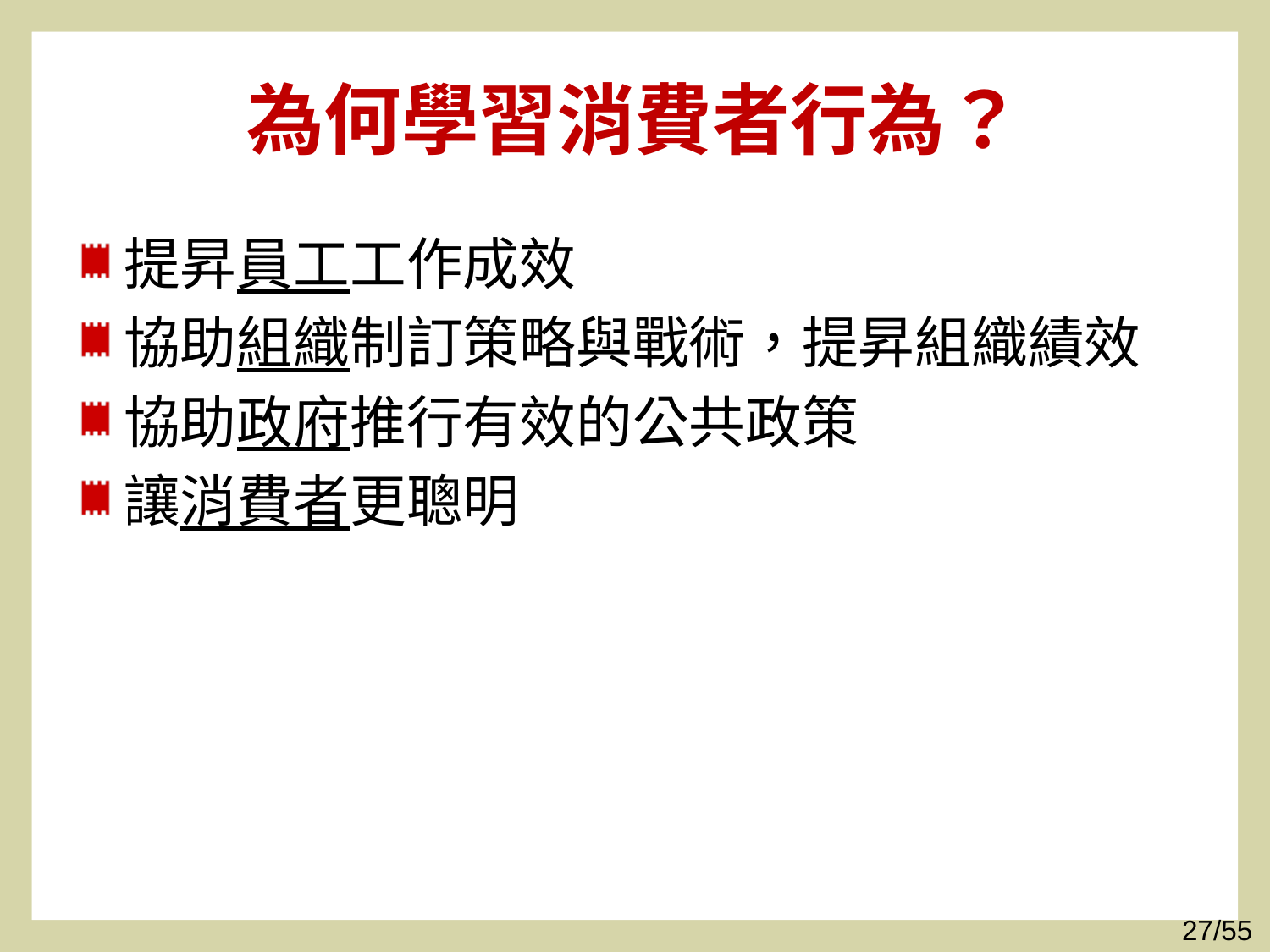

# 為何學習消費者行為？
提昇員工工作成效
協助組織制訂策略與戰術，提昇組織績效
協助政府推行有效的公共政策
讓消費者更聰明
27/55